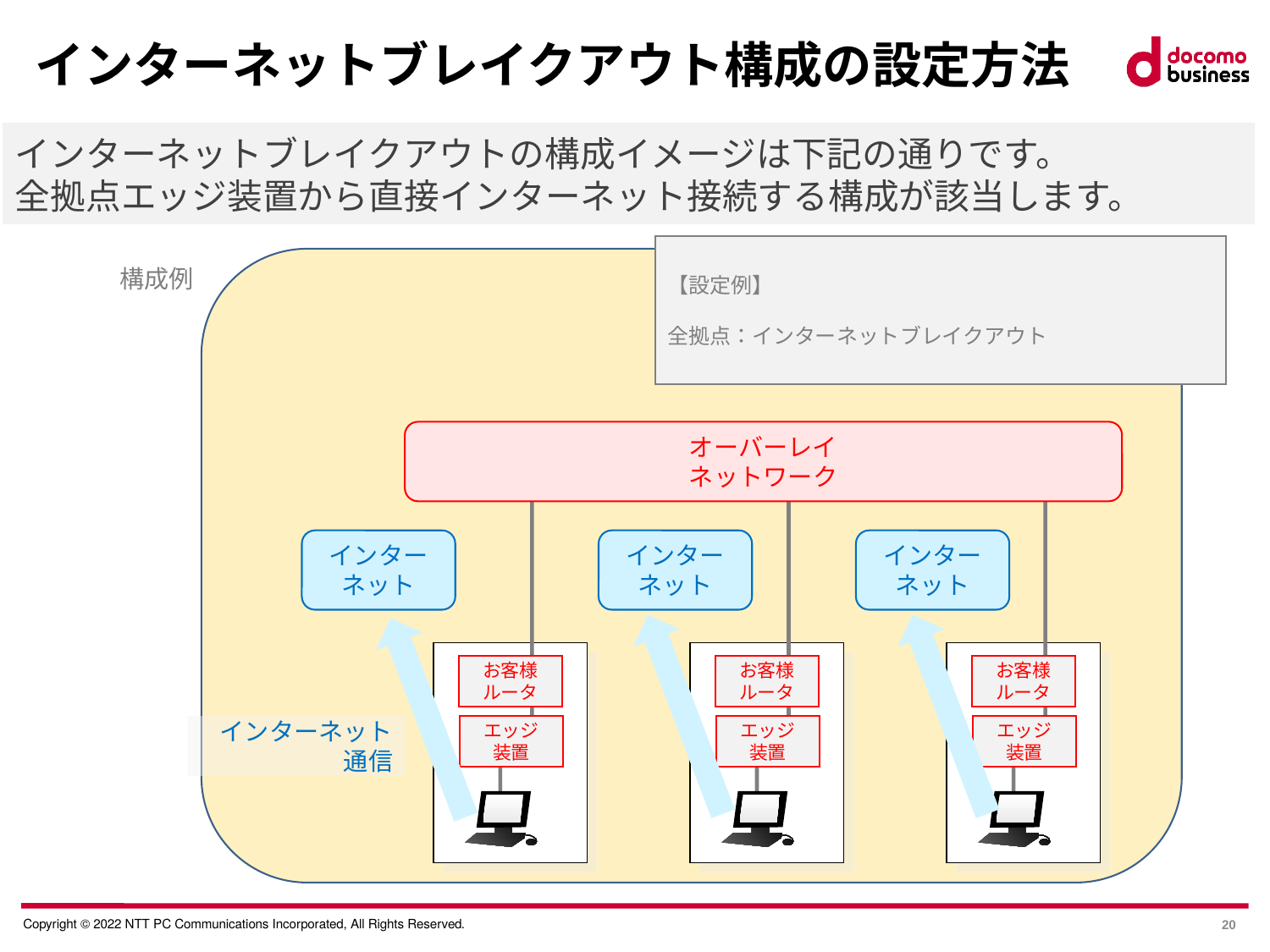

# インターネットブレイクアウト構成の設定方法

インターネットブレイクアウトの構成イメージは下記の通りです。
全拠点エッジ装置から直接インターネット接続する構成が該当します。
構成例
【設定例】

全拠点：インターネットブレイクアウト

オーバーレイ
ネットワーク

インターネット
インターネット
インターネット

お客様
ルータ
お客様
ルータ
お客様
ルータ
インターネット
通信
エッジ
装置
エッジ
装置
エッジ
装置